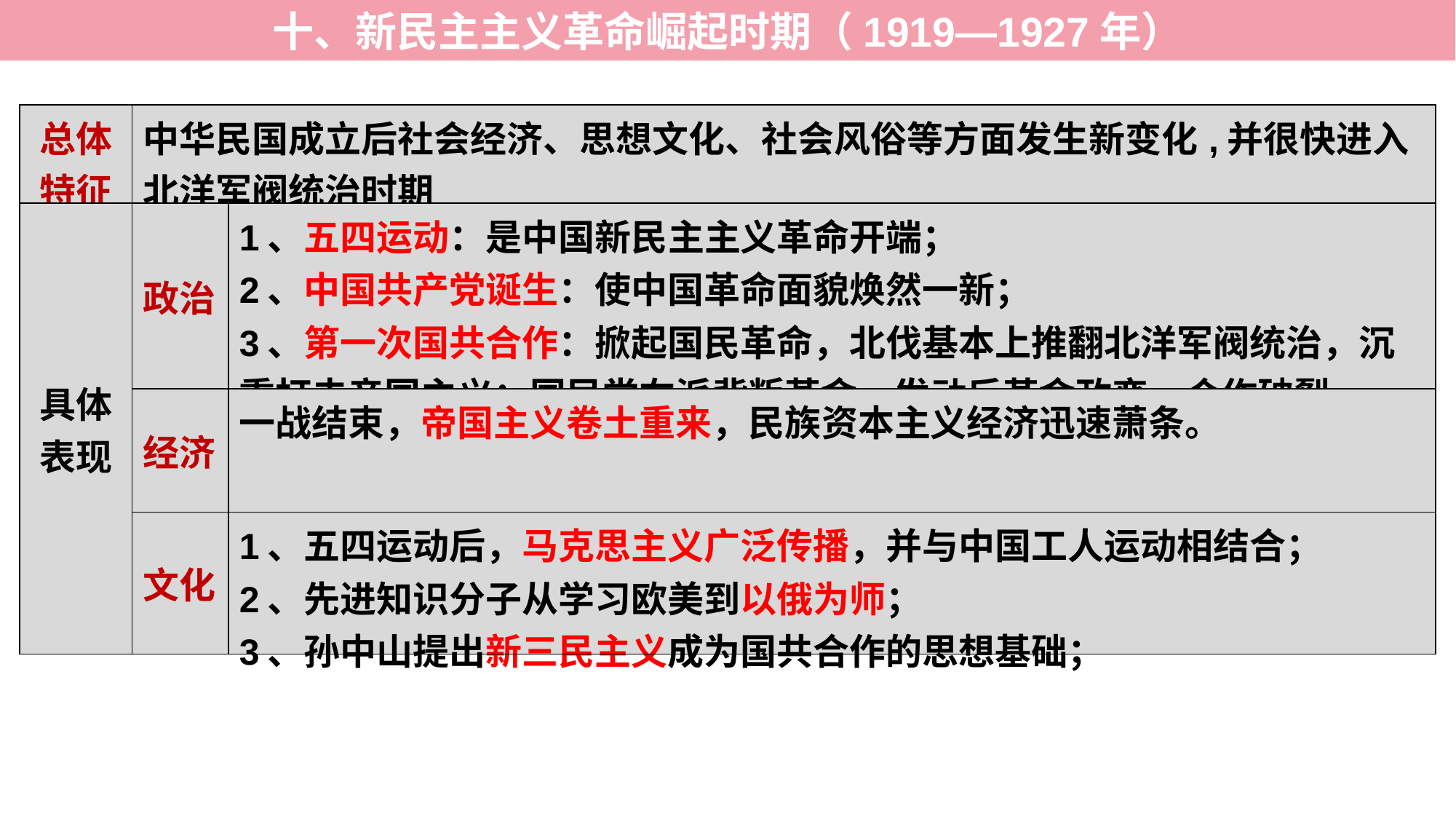

十、新民主主义革命崛起时期（1919—1927年）
| 总体特征 | 中华民国成立后社会经济、思想文化、社会风俗等方面发生新变化,并很快进入北洋军阀统治时期 |  |
| --- | --- | --- |
| 具体表现 | 政治 | 1、五四运动：是中国新民主主义革命开端； 2、中国共产党诞生：使中国革命面貌焕然一新； 3、第一次国共合作：掀起国民革命，北伐基本上推翻北洋军阀统治，沉重打击帝国主义；国民党右派背叛革命，发动反革命政变，合作破裂。 |
|  | 经济 | 一战结束，帝国主义卷土重来，民族资本主义经济迅速萧条。 |
|  | 文化 | 1、五四运动后，马克思主义广泛传播，并与中国工人运动相结合； 2、先进知识分子从学习欧美到以俄为师； 3、孙中山提出新三民主义成为国共合作的思想基础； |